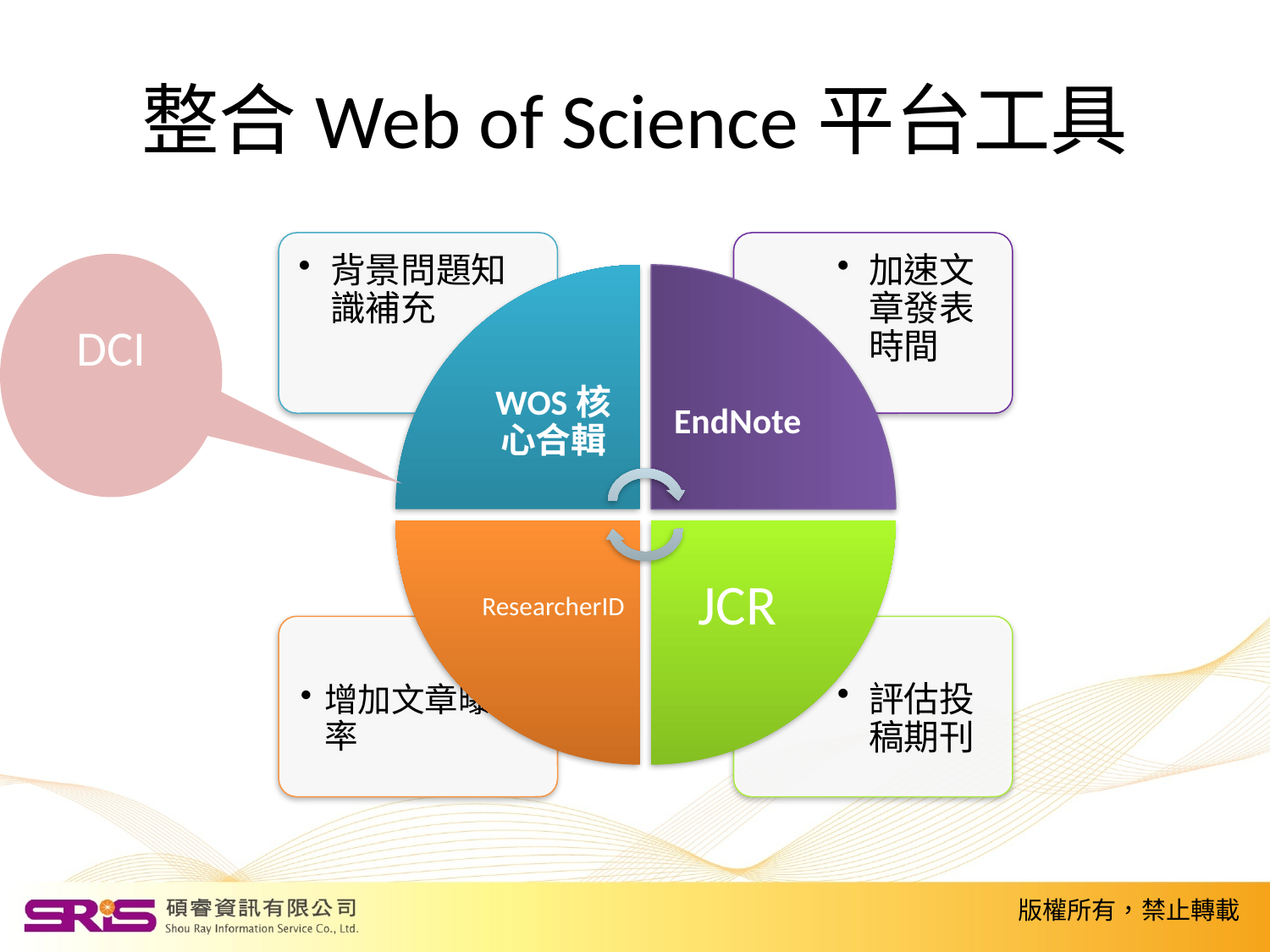

# 整合Web of Science平台工具
評估投稿期刊
增加文章曝光率
加速文章發表時間
背景問題知識補充
WOS核心合輯
EndNote
JCR
ResearcherID
DCI